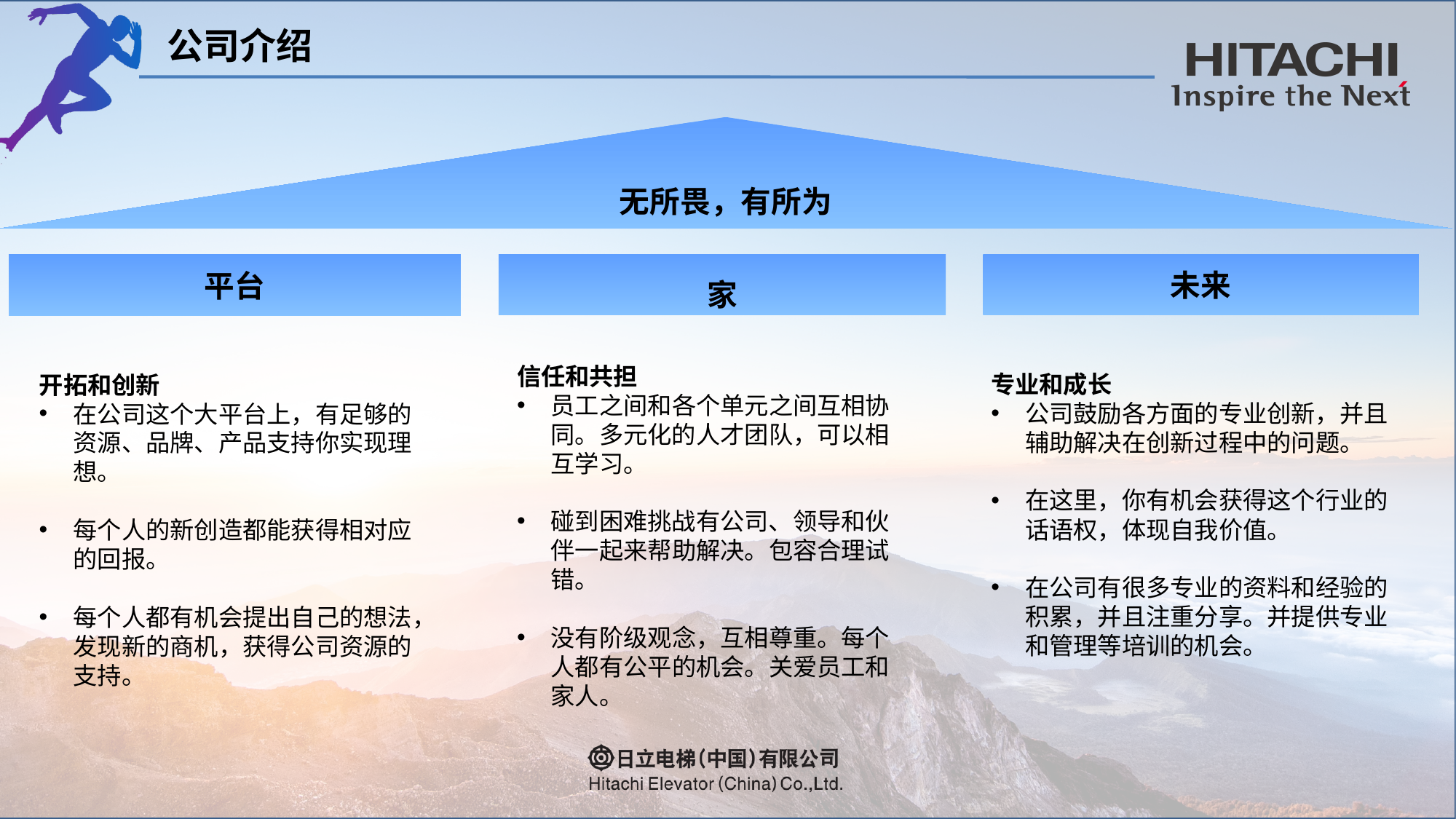

公司介绍
无所畏，有所为
平台
家
未来

信任和共担
员工之间和各个单元之间互相协同。多元化的人才团队，可以相互学习。

碰到困难挑战有公司、领导和伙伴一起来帮助解决。包容合理试错。

没有阶级观念，互相尊重。每个人都有公平的机会。关爱员工和家人。

专业和成长
公司鼓励各方面的专业创新，并且辅助解决在创新过程中的问题。

在这里，你有机会获得这个行业的话语权，体现自我价值。

在公司有很多专业的资料和经验的积累，并且注重分享。并提供专业和管理等培训的机会。
开拓和创新
在公司这个大平台上，有足够的资源、品牌、产品支持你实现理想。

每个人的新创造都能获得相对应的回报。

每个人都有机会提出自己的想法，发现新的商机，获得公司资源的支持。